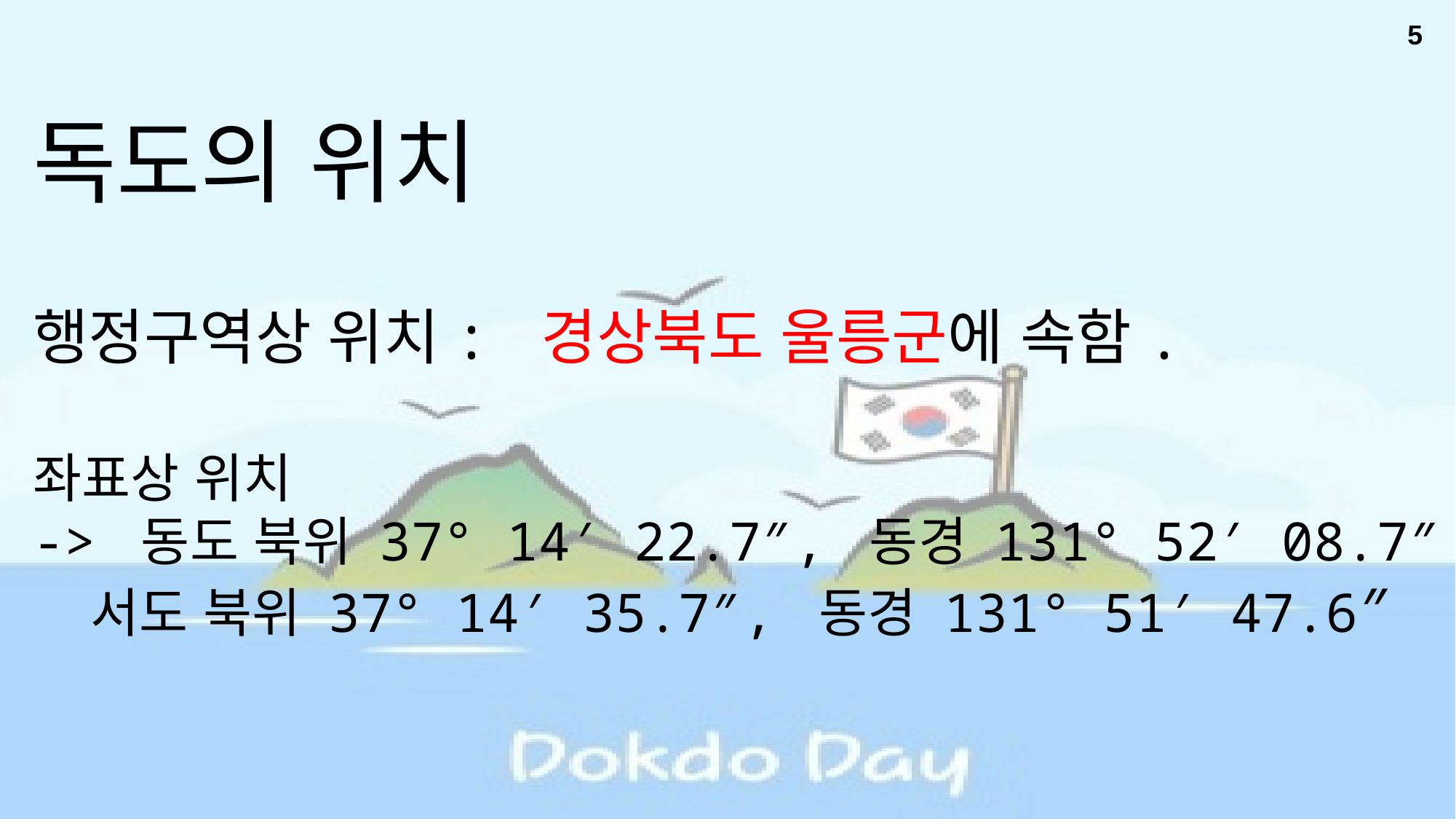

5
독도의 위치
행정구역상 위치: 경상북도 울릉군에 속함.

좌표상 위치
-> 동도 북위 37° 14′ 22.7″, 동경 131° 52′ 08.7″
   서도 북위 37° 14′ 35.7″, 동경 131° 51′ 47.6″